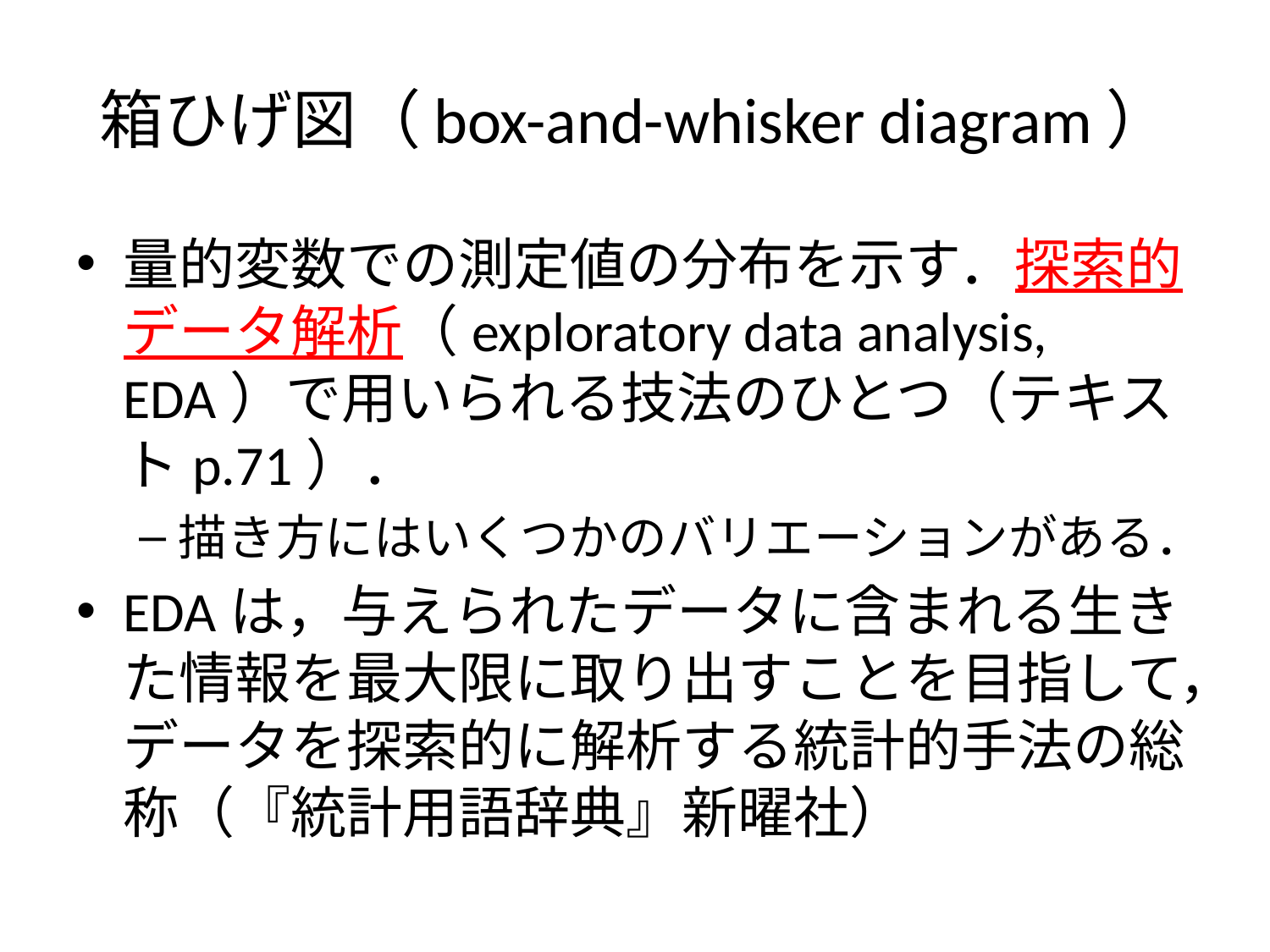

# 箱ひげ図（box-and-whisker diagram）
量的変数での測定値の分布を示す．探索的データ解析（exploratory data analysis, EDA）で用いられる技法のひとつ（テキストp.71）．
描き方にはいくつかのバリエーションがある．
EDAは，与えられたデータに含まれる生きた情報を最大限に取り出すことを目指して，データを探索的に解析する統計的手法の総称（『統計用語辞典』新曜社）